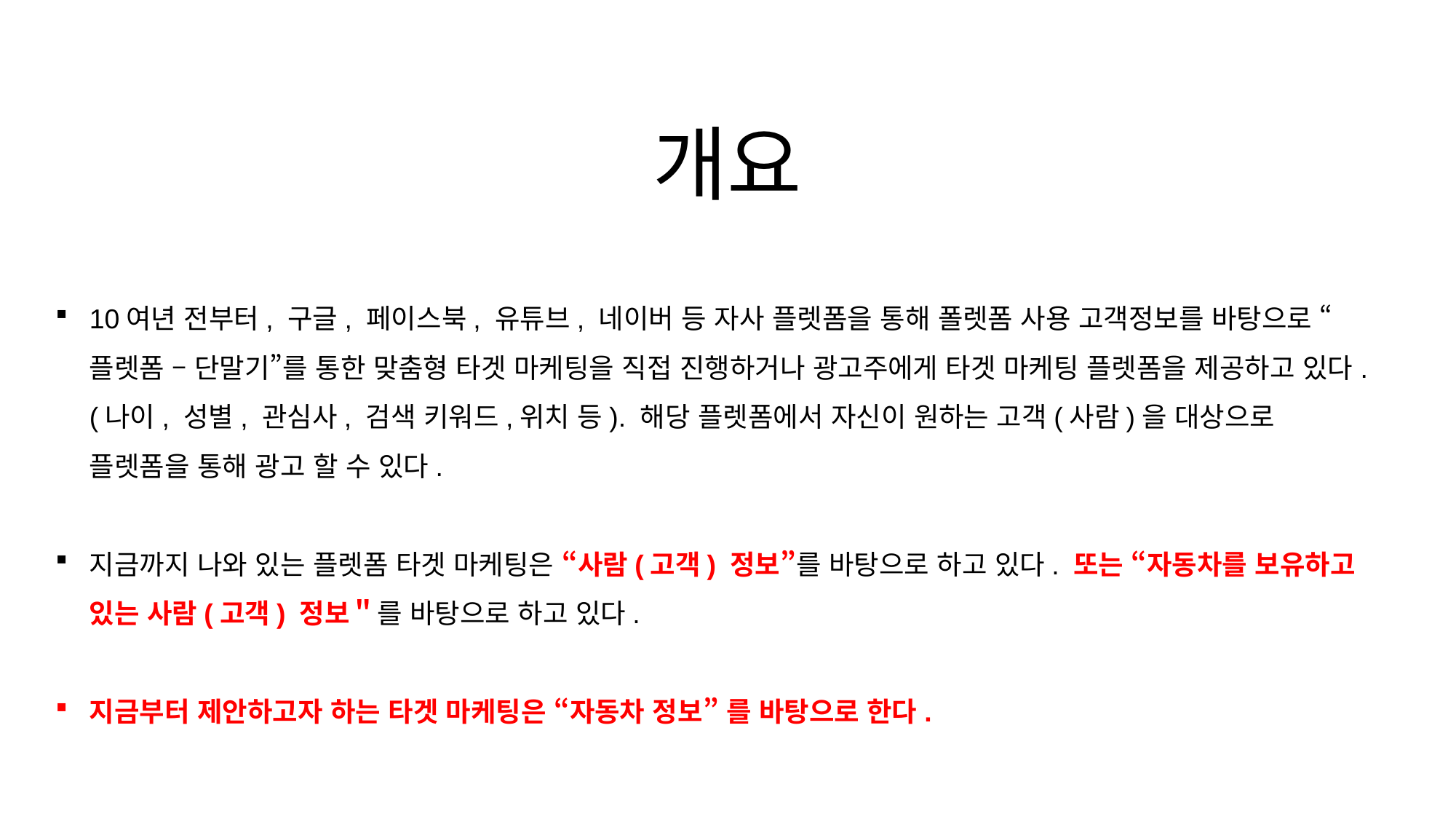

# 개요
10여년 전부터, 구글, 페이스북, 유튜브, 네이버 등 자사 플렛폼을 통해 폴렛폼 사용 고객정보를 바탕으로 “플렛폼 – 단말기”를 통한 맞춤형 타겟 마케팅을 직접 진행하거나 광고주에게 타겟 마케팅 플렛폼을 제공하고 있다. (나이, 성별, 관심사, 검색 키워드,위치 등). 해당 플렛폼에서 자신이 원하는 고객(사람)을 대상으로 플렛폼을 통해 광고 할 수 있다.

지금까지 나와 있는 플렛폼 타겟 마케팅은 “사람(고객) 정보”를 바탕으로 하고 있다. 또는 “자동차를 보유하고 있는 사람(고객) 정보＂를 바탕으로 하고 있다.

지금부터 제안하고자 하는 타겟 마케팅은 “자동차 정보” 를 바탕으로 한다.